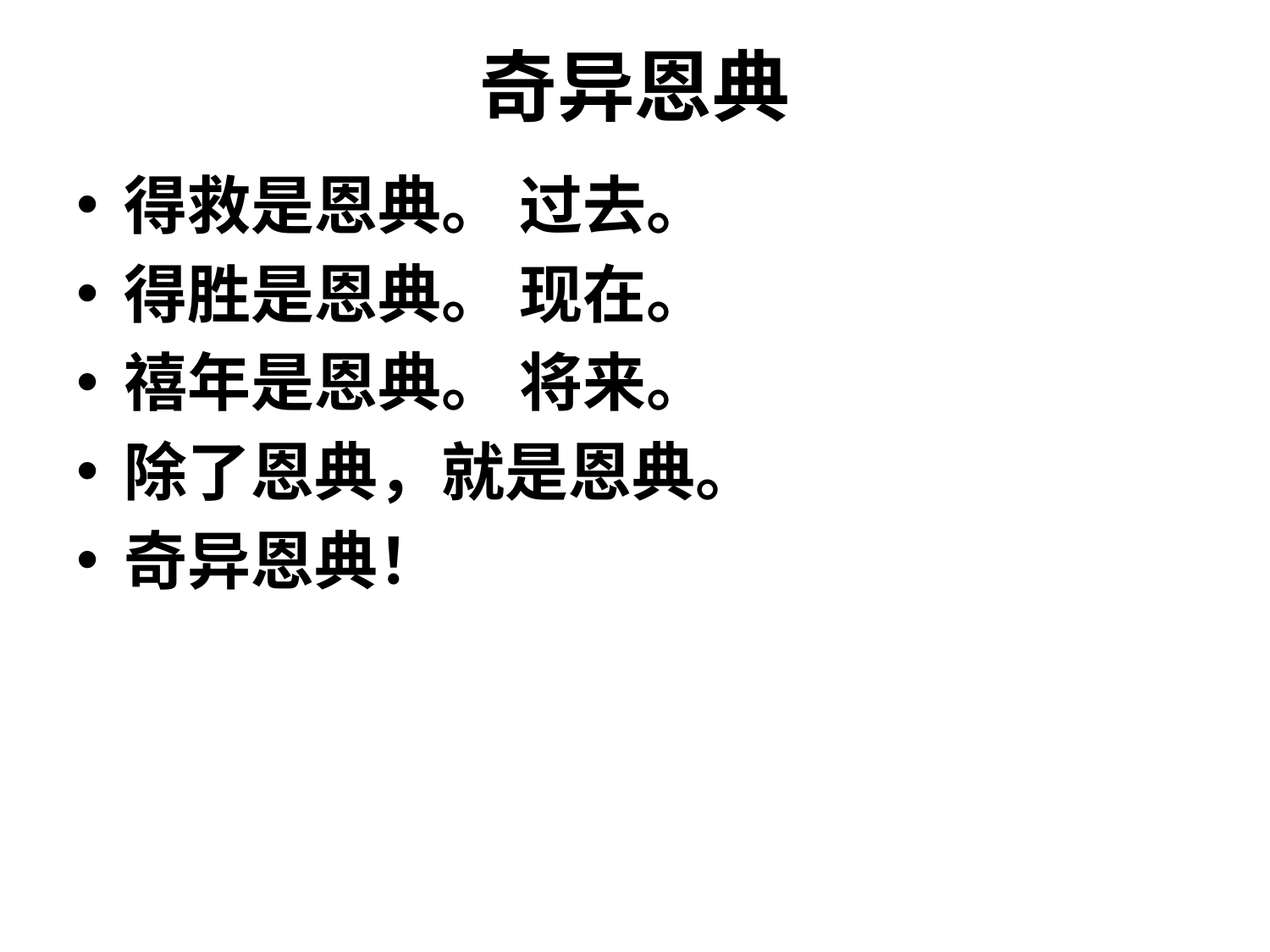

# 奇异恩典
得救是恩典。 过去。
得胜是恩典。 现在。
禧年是恩典。 将来。
除了恩典，就是恩典。
奇异恩典！